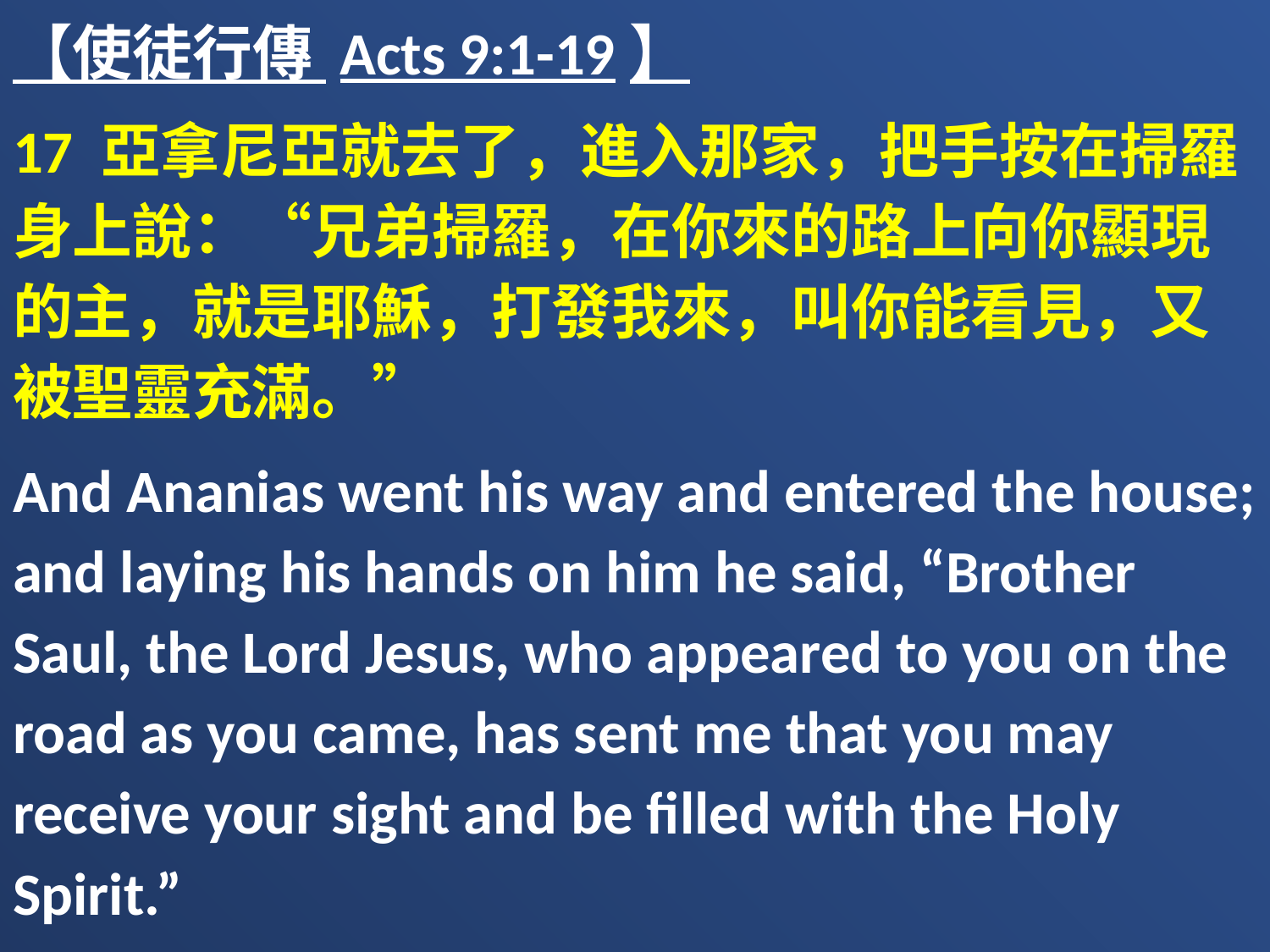

【使徒行傳 Acts 9:1-19】
17 亞拿尼亞就去了，進入那家，把手按在掃羅身上說：“兄弟掃羅，在你來的路上向你顯現的主，就是耶穌，打發我來，叫你能看見，又被聖靈充滿。”
And Ananias went his way and entered the house; and laying his hands on him he said, “Brother Saul, the Lord Jesus, who appeared to you on the road as you came, has sent me that you may receive your sight and be filled with the Holy Spirit.”